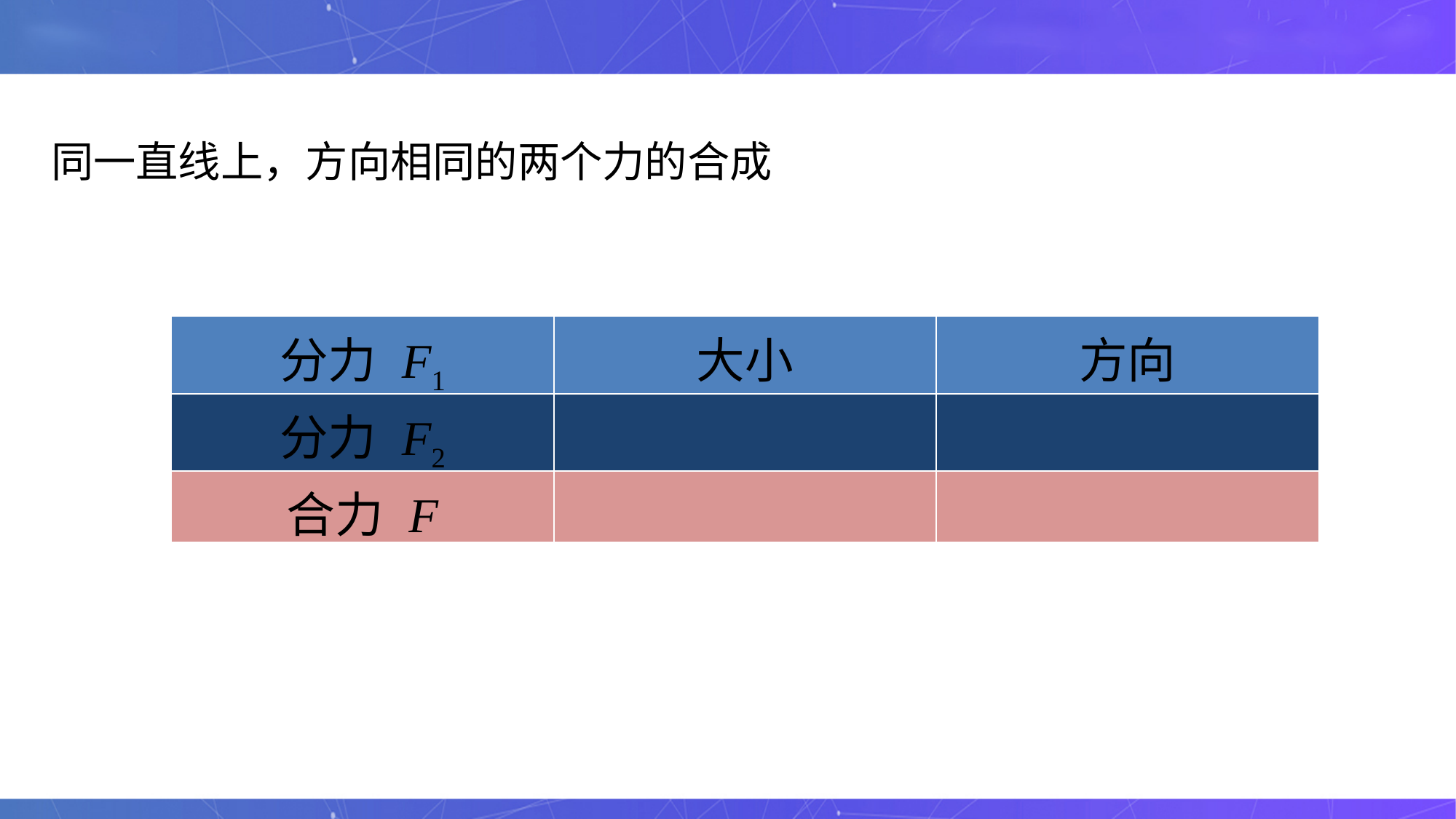

同一直线上，方向相同的两个力的合成
| 分力 F1 | 大小 | 方向 |
| --- | --- | --- |
| 分力 F2 |  |  |
| 合力 F |  |  |